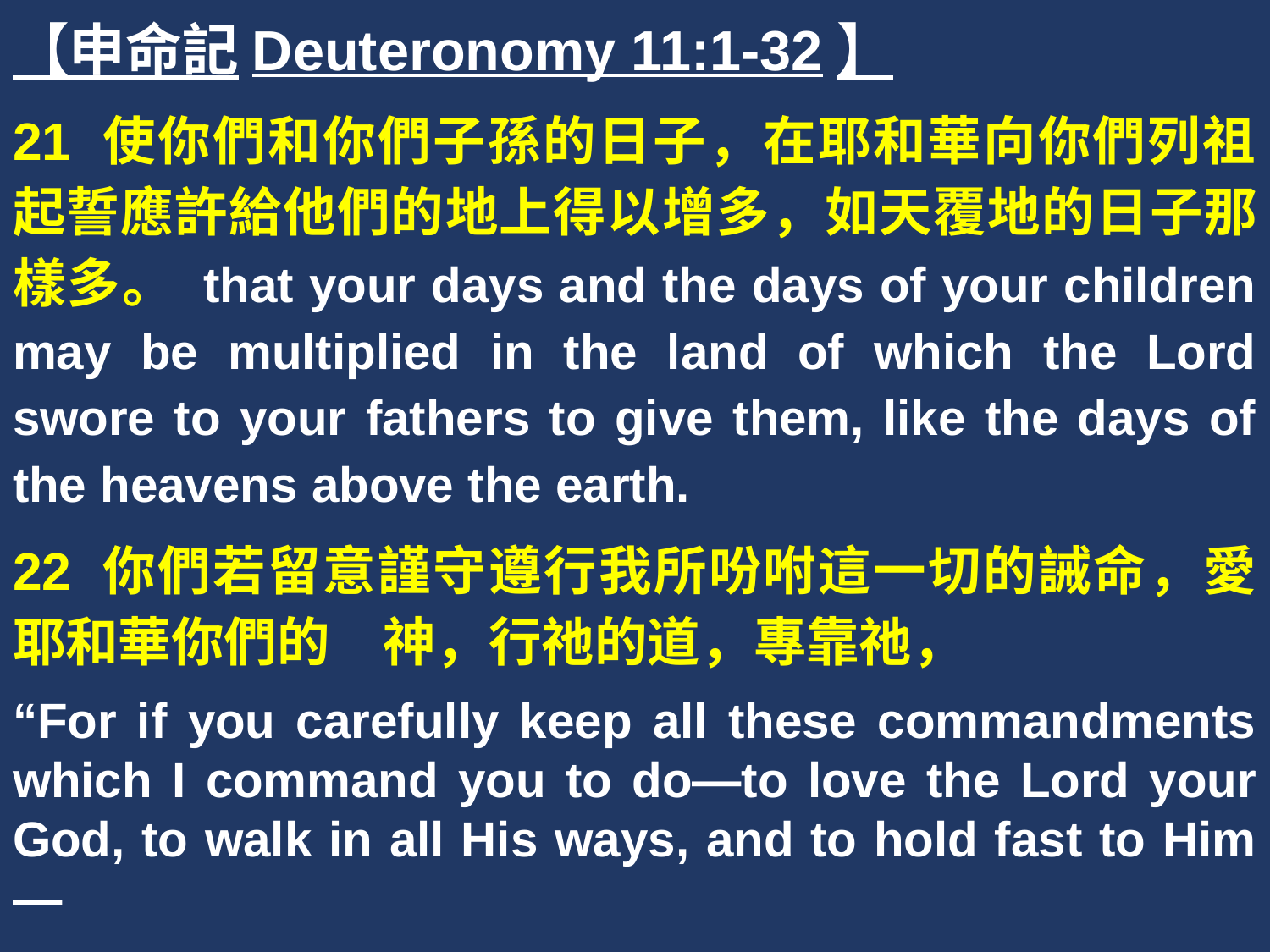

【申命記Deuteronomy 11:1-32】
21 使你們和你們子孫的日子，在耶和華向你們列祖起誓應許給他們的地上得以增多，如天覆地的日子那樣多。 that your days and the days of your children may be multiplied in the land of which the Lord swore to your fathers to give them, like the days of the heavens above the earth.
22 你們若留意謹守遵行我所吩咐這一切的誡命，愛耶和華你們的　神，行祂的道，專靠祂，
“For if you carefully keep all these commandments which I command you to do—to love the Lord your God, to walk in all His ways, and to hold fast to Him—